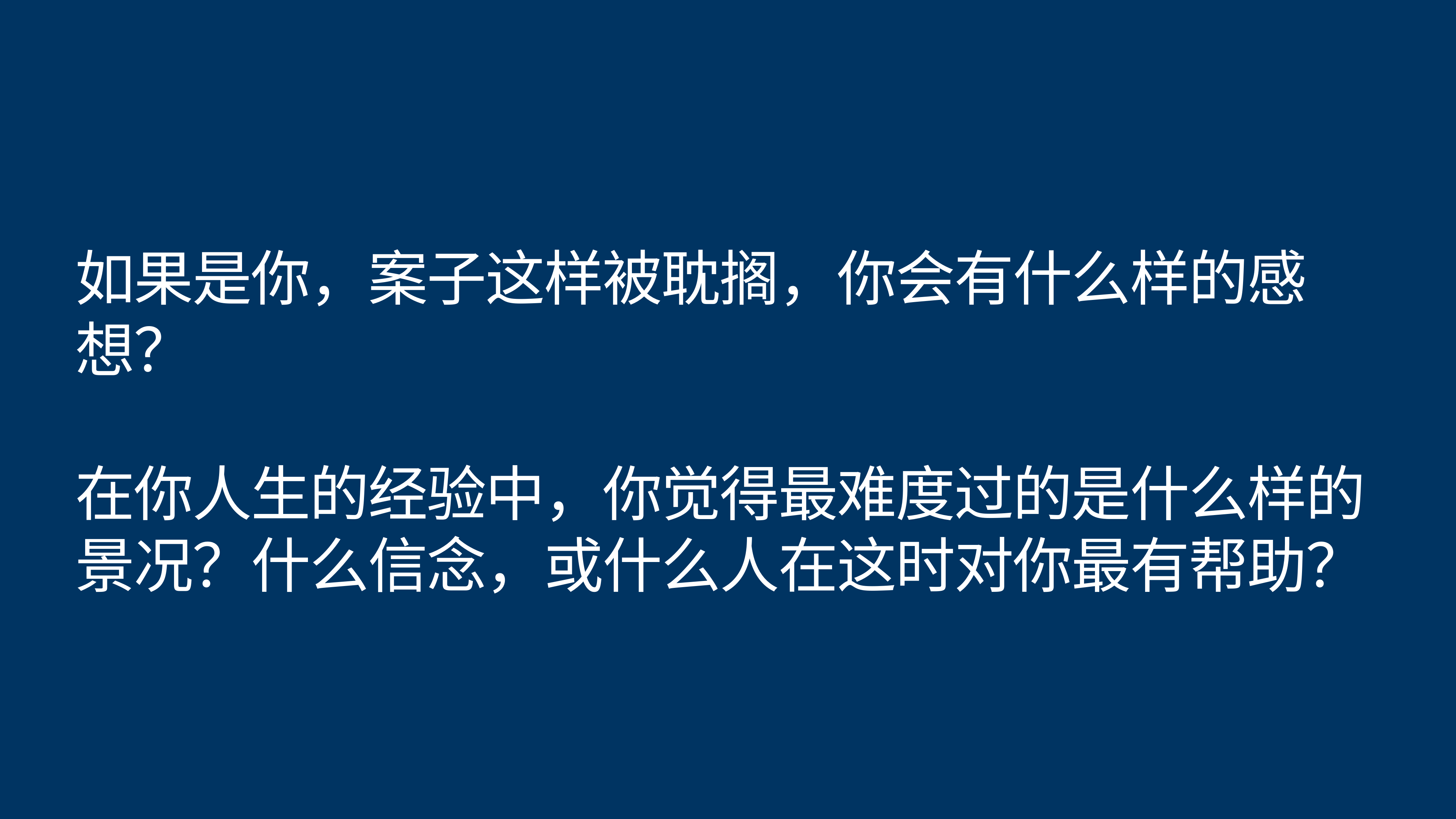

# 如果是你，案子这样被耽搁，你会有什么样的感想？

在你人生的经验中，你觉得最难度过的是什么样的景况？什么信念，或什么人在这时对你最有帮助？